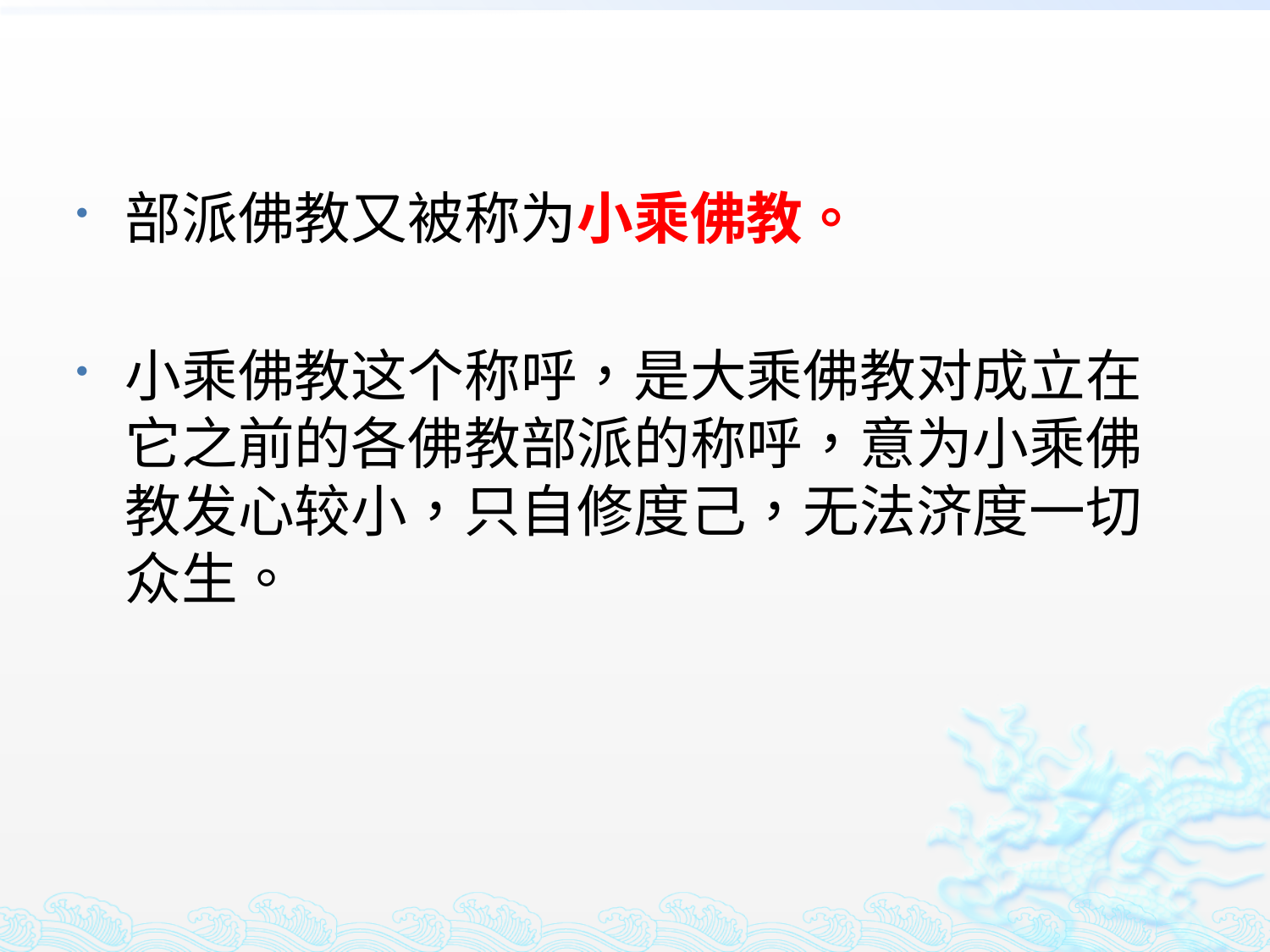

部派佛教又被称为小乘佛教。

小乘佛教这个称呼，是大乘佛教对成立在它之前的各佛教部派的称呼，意为小乘佛教发心较小，只自修度己，无法济度一切众生。